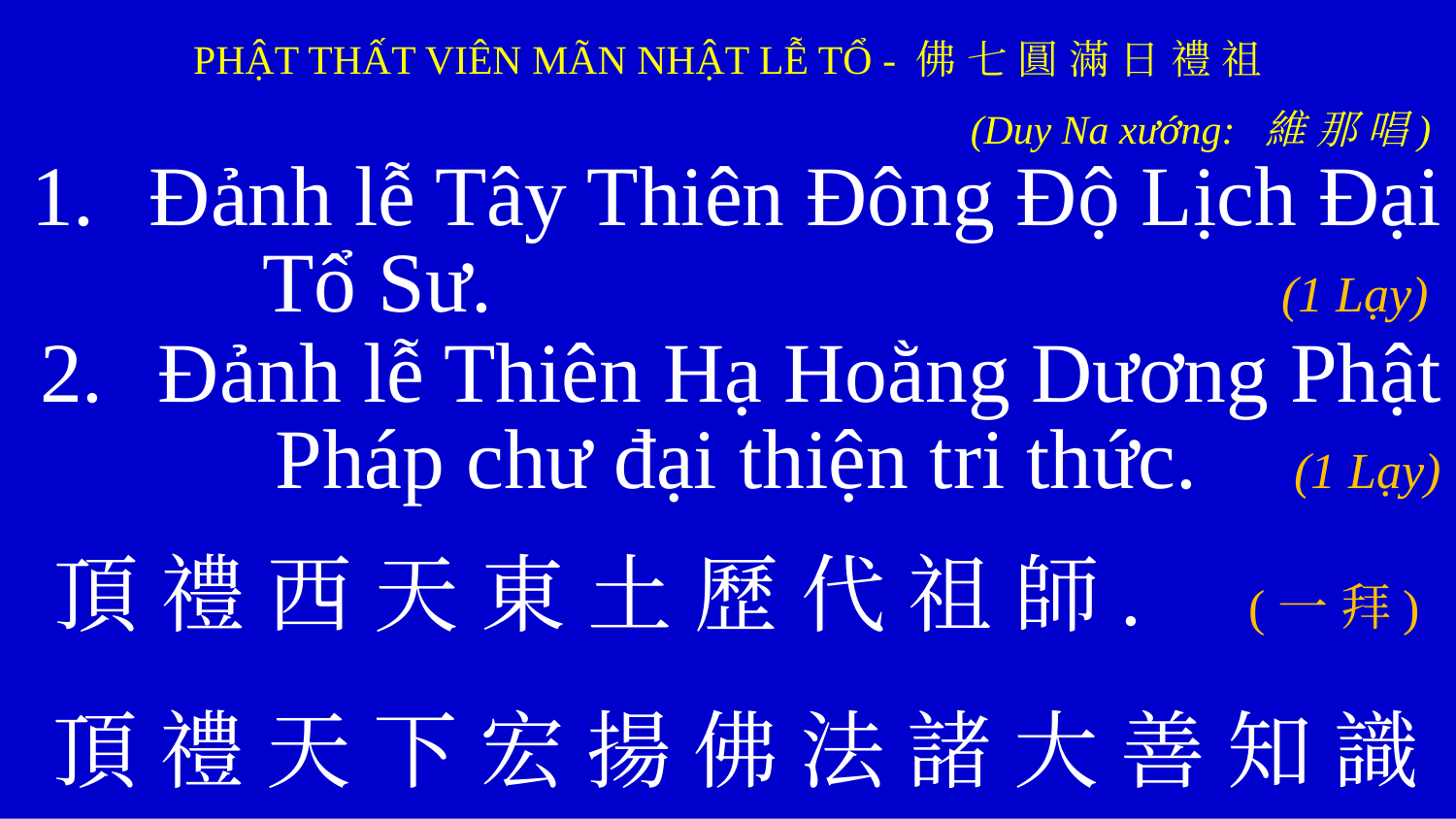

PHẬT THẤT VIÊN MÃN NHẬT LỄ TỔ - 佛 七 圓 滿 日 禮 祖

(Duy Na xướng:  維 那 唱)
Đảnh lễ Tây Thiên Đông Độ Lịch Đại Tổ Sư. 						(1 Lạy)
Đảnh lễ Thiên Hạ Hoằng Dương Phật Pháp chư đại thiện tri thức. 	(1 Lạy)

頂 禮 西 天 東 土 歷 代 祖 師.     (一 拜)

頂 禮 天 下 宏 揚 佛 法 諸 大 善 知 識